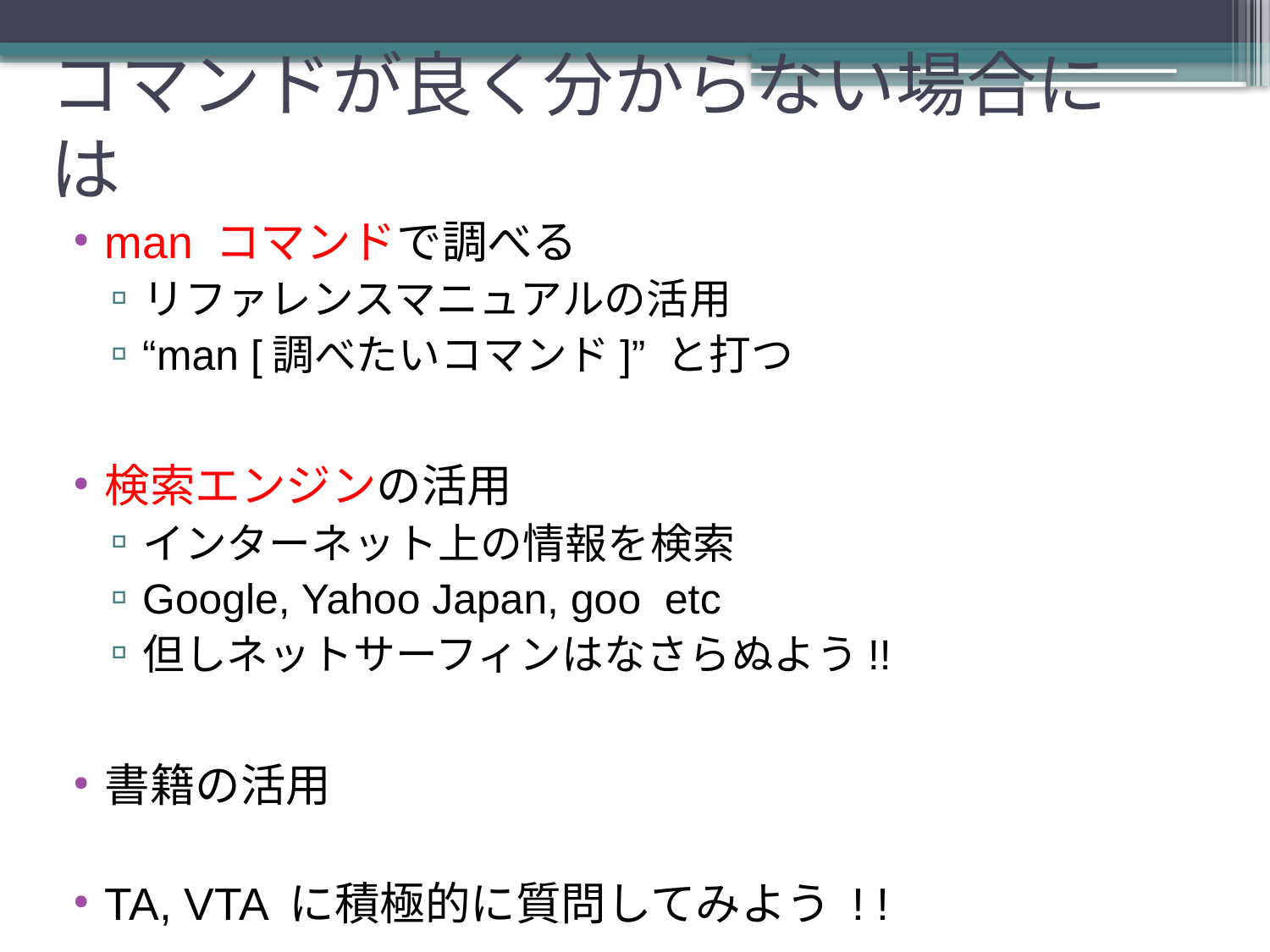

# コマンドが良く分からない場合には
man コマンドで調べる
リファレンスマニュアルの活用
“man [調べたいコマンド]” と打つ

検索エンジンの活用
インターネット上の情報を検索
Google, Yahoo Japan, goo  etc
但しネットサーフィンはなさらぬよう!!

書籍の活用

TA, VTA に積極的に質問してみよう ! !